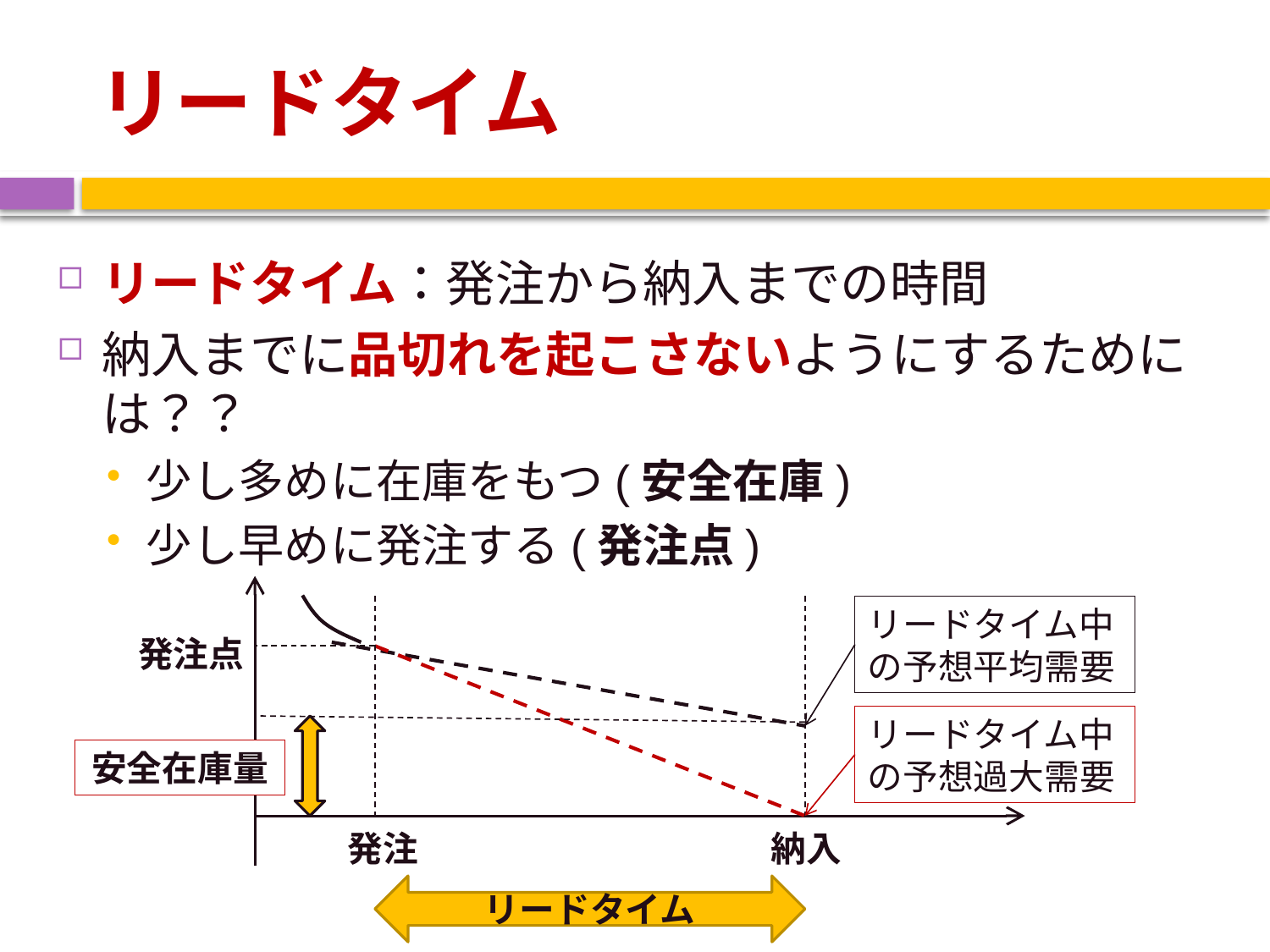

# リードタイム
リードタイム：発注から納入までの時間
納入までに品切れを起こさないようにするためには？？
少し多めに在庫をもつ(安全在庫)
少し早めに発注する(発注点)

リードタイム中の予想平均需要
発注点
リードタイム中の予想過大需要
安全在庫量

発注
納入
リードタイム